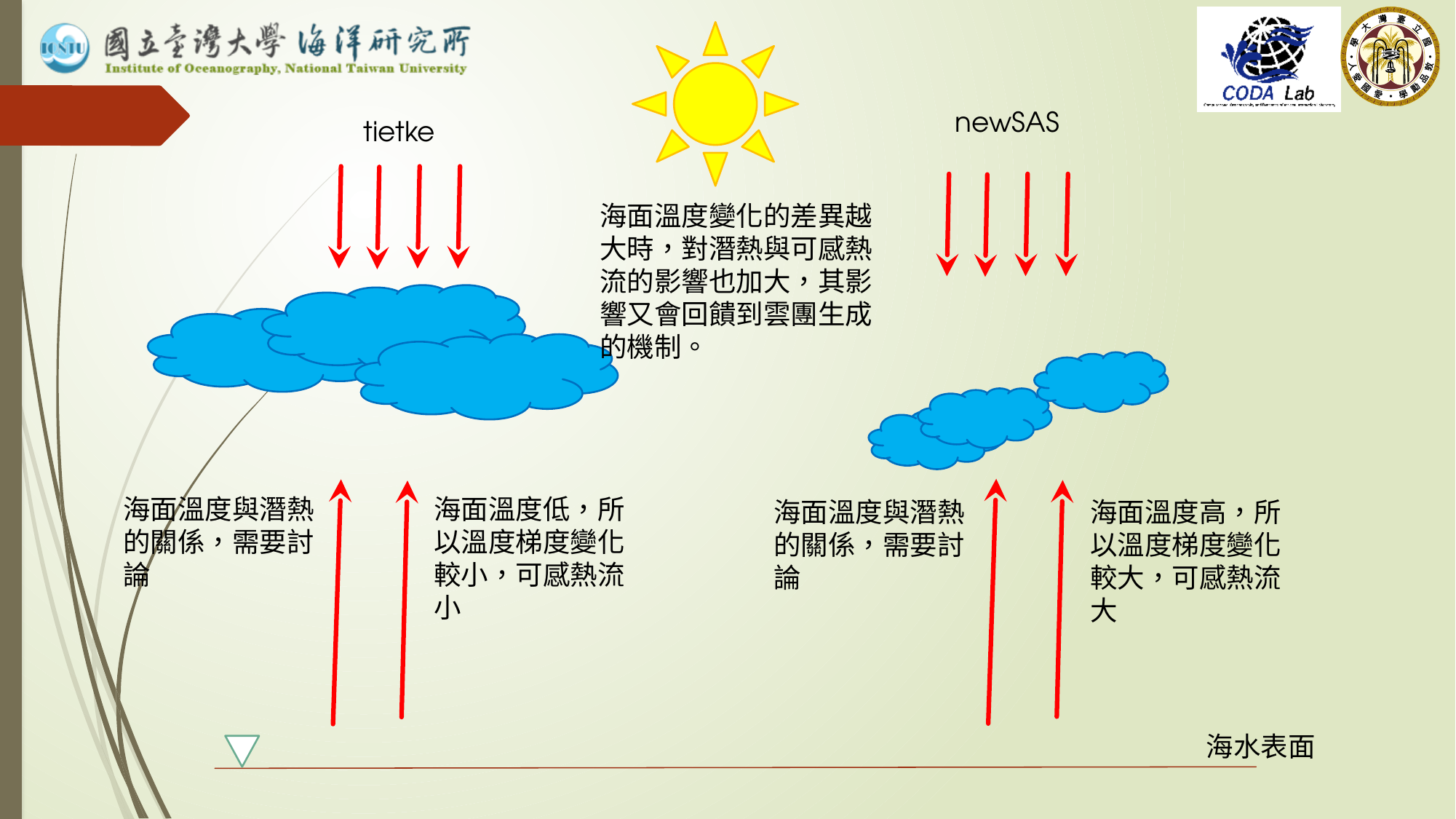

newSAS
tietke
海面溫度變化的差異越大時，對潛熱與可感熱流的影響也加大，其影響又會回饋到雲團生成的機制。

海面溫度與潛熱的關係，需要討論
海面溫度低，所以溫度梯度變化較小，可感熱流小
海面溫度高，所以溫度梯度變化較大，可感熱流大
海面溫度與潛熱的關係，需要討論
海水表面